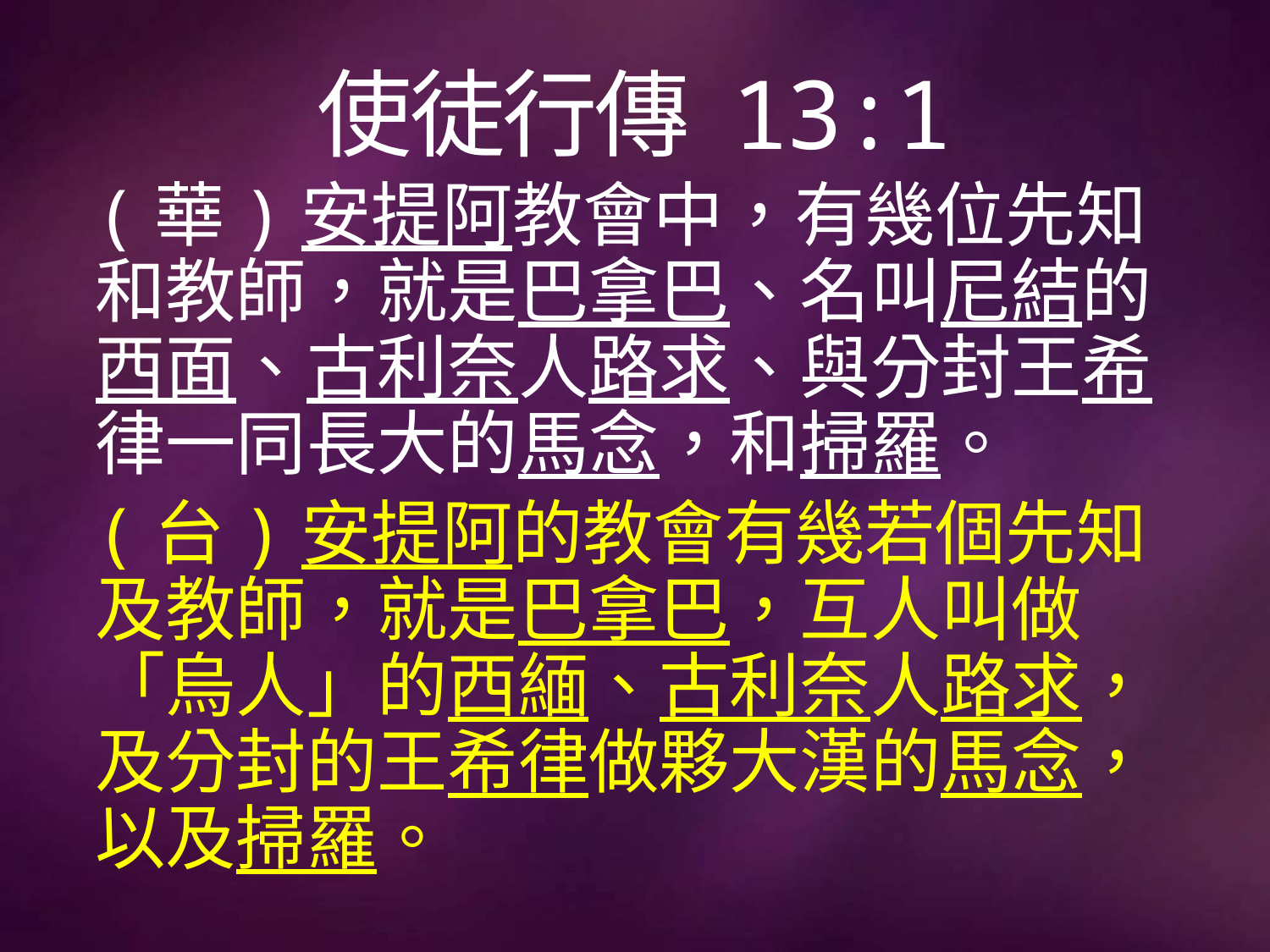

# 使徒行傳 13:1
(華)安提阿教會中，有幾位先知和教師，就是巴拿巴、名叫尼結的西面、古利奈人路求、與分封王希律一同長大的馬念，和掃羅。
(台)安提阿的教會有幾若個先知及教師，就是巴拿巴，互人叫做「烏人」的西緬、古利奈人路求，及分封的王希律做夥大漢的馬念，以及掃羅。